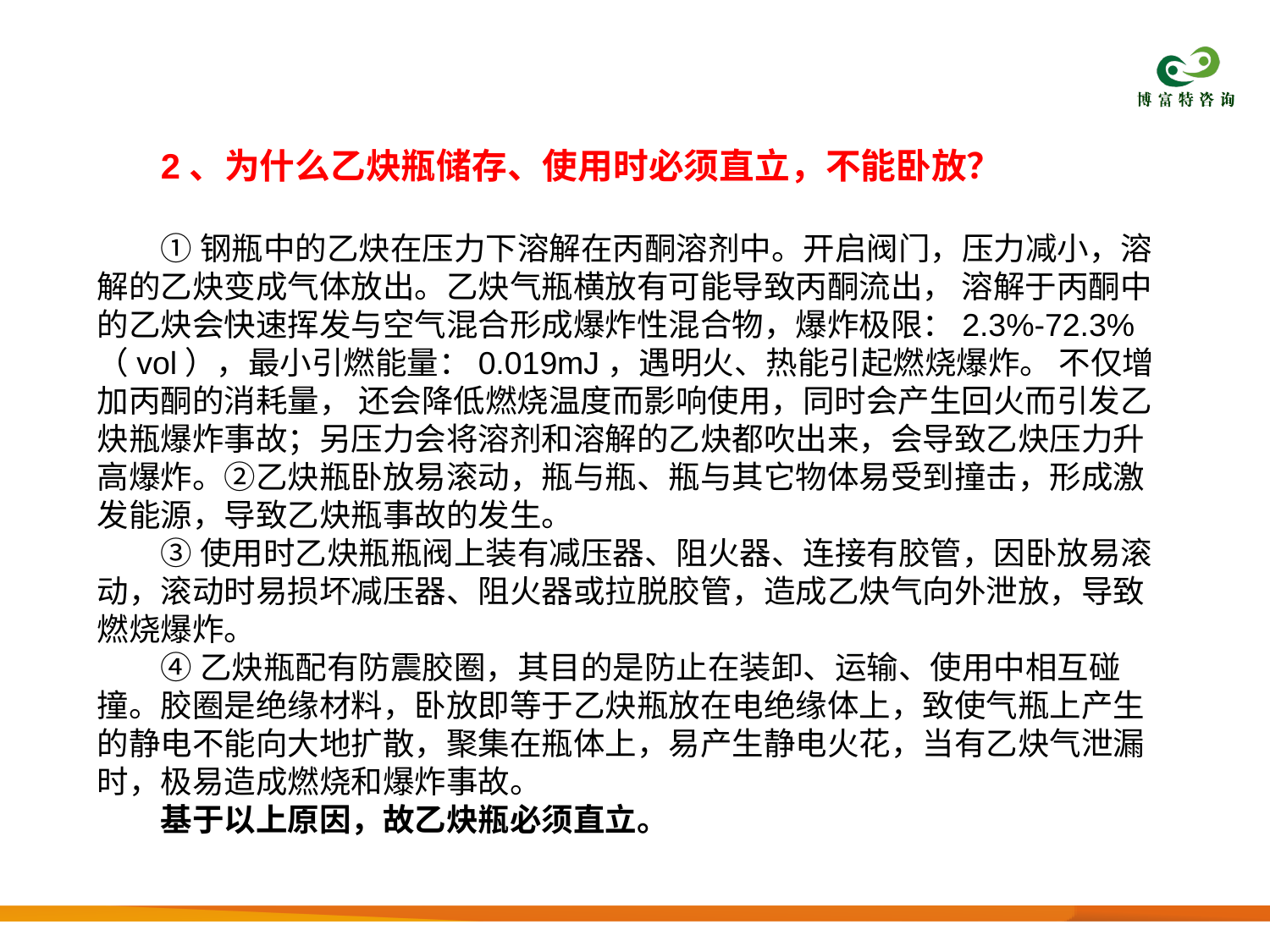

2、为什么乙炔瓶储存、使用时必须直立，不能卧放？

①钢瓶中的乙炔在压力下溶解在丙酮溶剂中。开启阀门，压力减小，溶解的乙炔变成气体放出。乙炔气瓶横放有可能导致丙酮流出， 溶解于丙酮中的乙炔会快速挥发与空气混合形成爆炸性混合物，爆炸极限：2.3%-72.3%（vol），最小引燃能量：0.019mJ，遇明火、热能引起燃烧爆炸。 不仅增加丙酮的消耗量， 还会降低燃烧温度而影响使用，同时会产生回火而引发乙炔瓶爆炸事故；另压力会将溶剂和溶解的乙炔都吹出来，会导致乙炔压力升高爆炸。②乙炔瓶卧放易滚动，瓶与瓶、瓶与其它物体易受到撞击，形成激发能源，导致乙炔瓶事故的发生。
③使用时乙炔瓶瓶阀上装有减压器、阻火器、连接有胶管，因卧放易滚动，滚动时易损坏减压器、阻火器或拉脱胶管，造成乙炔气向外泄放，导致燃烧爆炸。
④乙炔瓶配有防震胶圈，其目的是防止在装卸、运输、使用中相互碰撞。胶圈是绝缘材料，卧放即等于乙炔瓶放在电绝缘体上，致使气瓶上产生的静电不能向大地扩散，聚集在瓶体上，易产生静电火花，当有乙炔气泄漏时，极易造成燃烧和爆炸事故。
基于以上原因，故乙炔瓶必须直立。